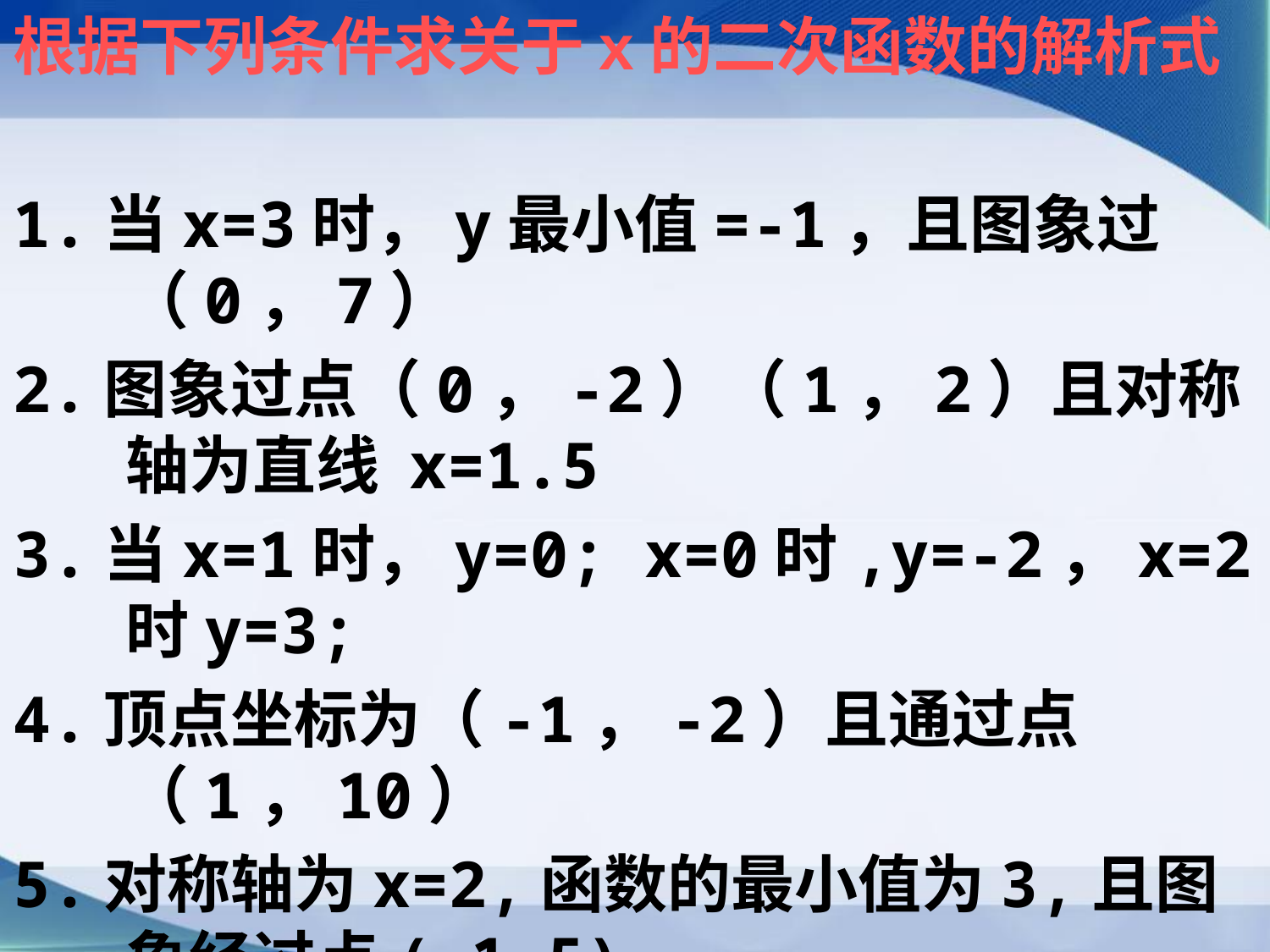

根据下列条件求关于x的二次函数的解析式

1.当x=3时，y最小值=-1，且图象过（0，7）
2.图象过点（0，-2）（1，2）且对称轴为直线 x=1.5
3.当x=1时，y=0; x=0时,y=-2，x=2时y=3;
4.顶点坐标为（-1，-2）且通过点（1，10）
5.对称轴为x=2,函数的最小值为3,且图象经过点(-1,5).